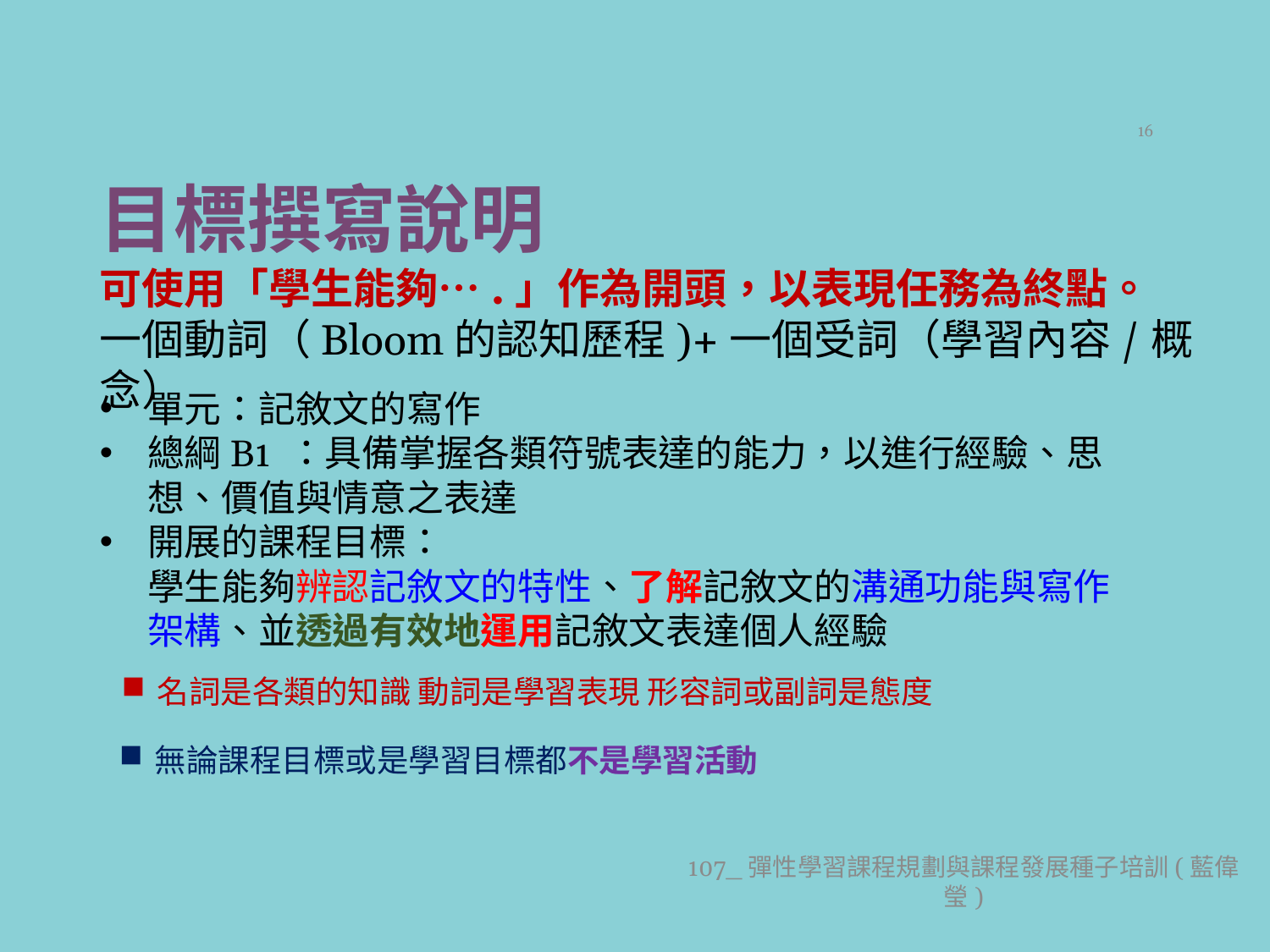

16
目標撰寫說明
可使用「學生能夠….」作為開頭，以表現任務為終點。
一個動詞（Bloom的認知歷程)+一個受詞（學習內容/概念）

單元：記敘文的寫作
總綱B1 ：具備掌握各類符號表達的能力，以進行經驗、思想、價值與情意之表達
開展的課程目標：
學生能夠辨認記敘文的特性、了解記敘文的溝通功能與寫作架構、並透過有效地運用記敘文表達個人經驗

名詞是各類的知識 動詞是學習表現 形容詞或副詞是態度
無論課程目標或是學習目標都不是學習活動
107_彈性學習課程規劃與課程發展種子培訓(藍偉瑩)